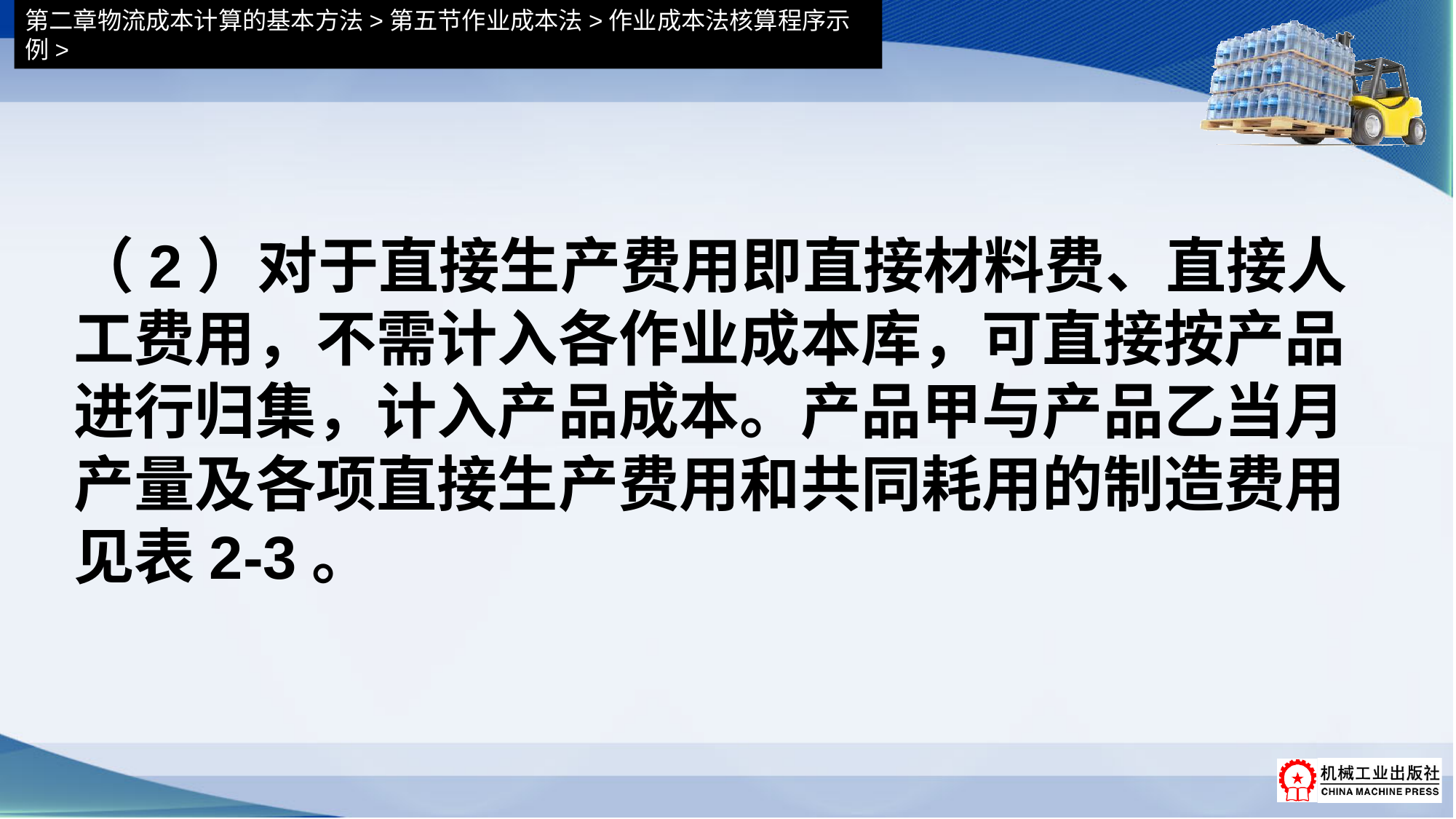

第二章物流成本计算的基本方法>第五节作业成本法>作业成本法核算程序示例>
# （2）对于直接生产费用即直接材料费、直接人工费用，不需计入各作业成本库，可直接按产品进行归集，计入产品成本。产品甲与产品乙当月产量及各项直接生产费用和共同耗用的制造费用见表2-3。